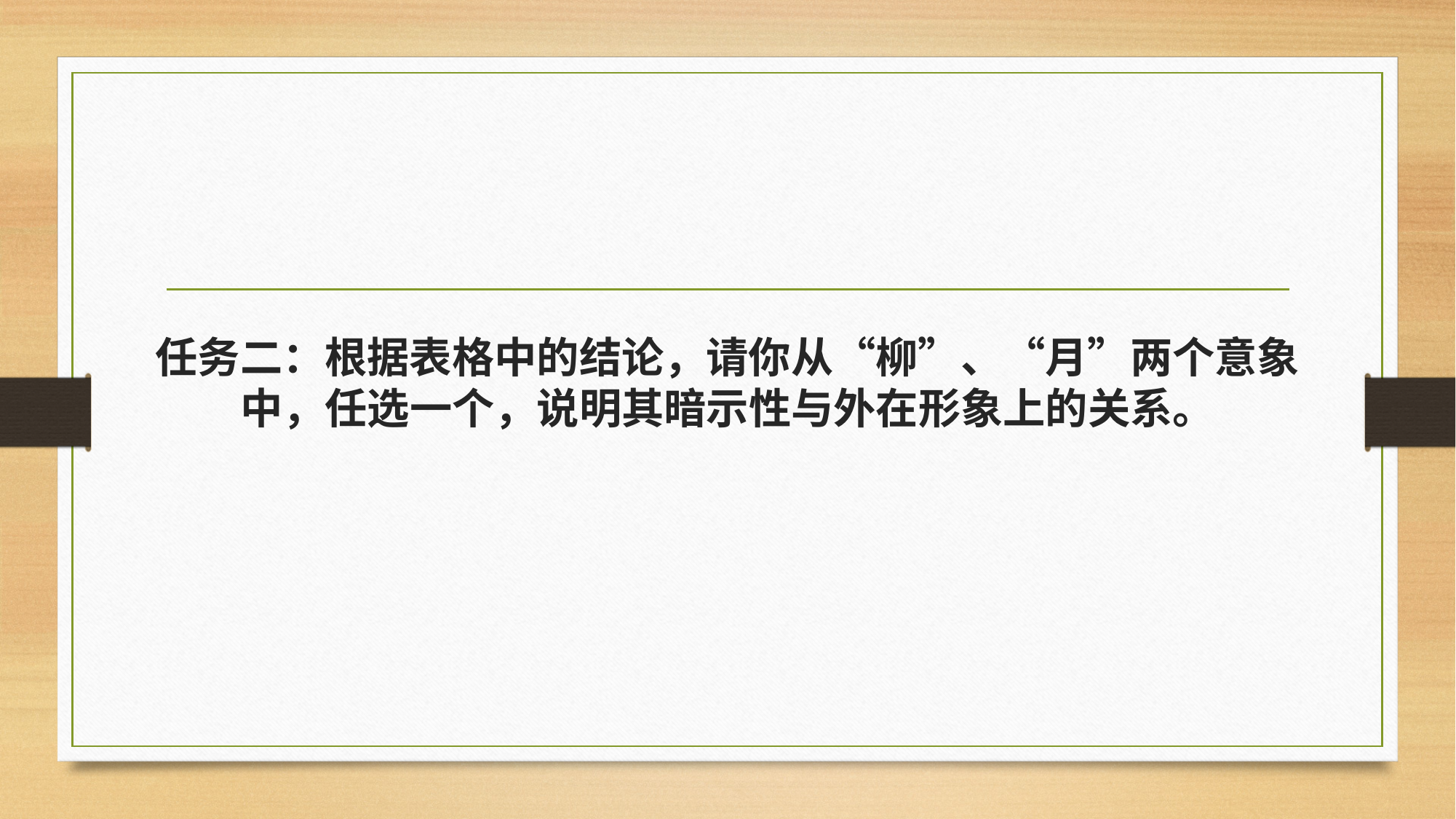

# 任务二：根据表格中的结论，请你从“柳”、“月”两个意象中，任选一个，说明其暗示性与外在形象上的关系。